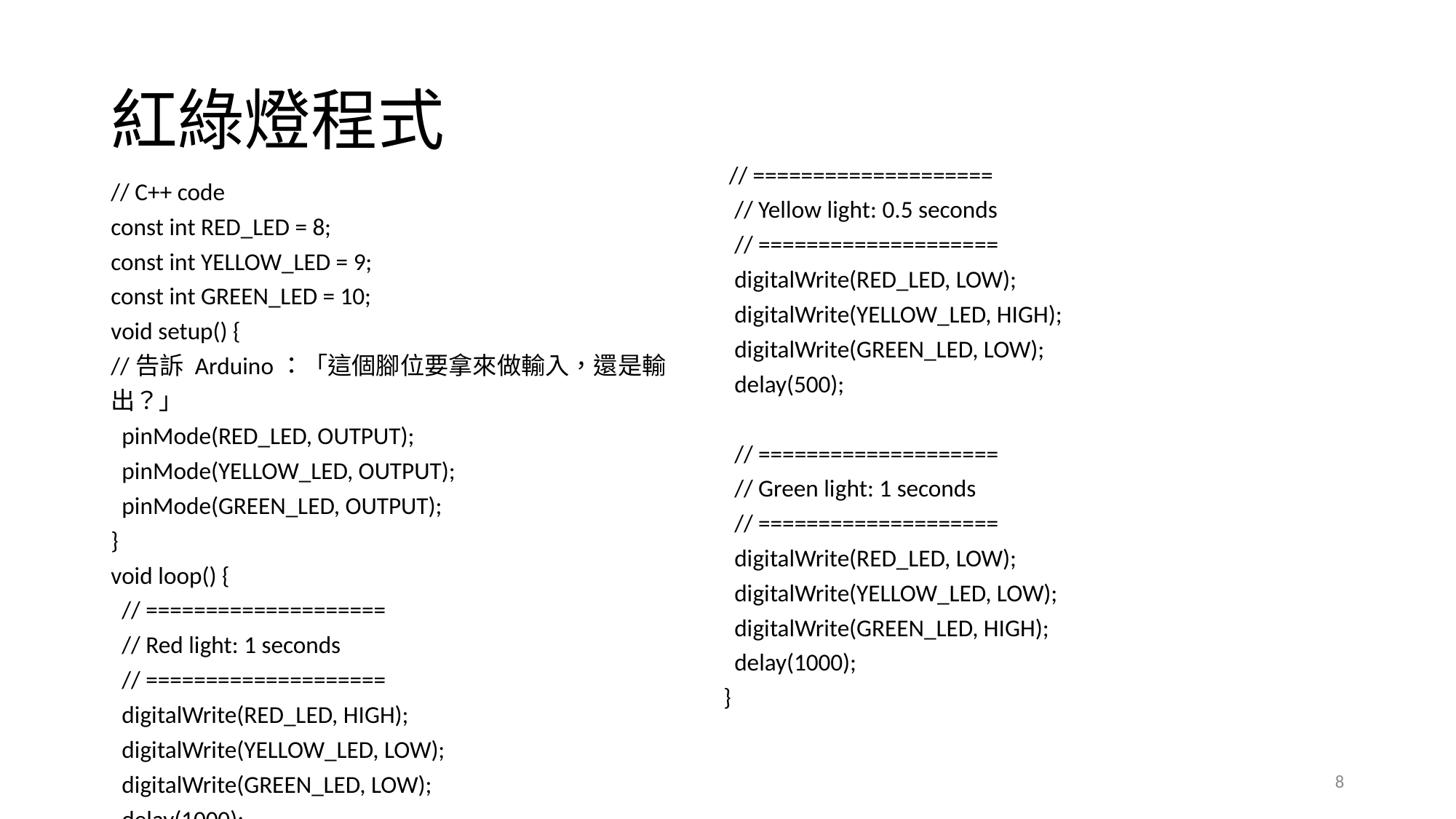

# 紅綠燈程式
 // ====================
  // Yellow light: 0.5 seconds
  // ====================
  digitalWrite(RED_LED, LOW);
  digitalWrite(YELLOW_LED, HIGH);
  digitalWrite(GREEN_LED, LOW);
  delay(500);

  // ====================
  // Green light: 1 seconds
  // ====================
  digitalWrite(RED_LED, LOW);
  digitalWrite(YELLOW_LED, LOW);
  digitalWrite(GREEN_LED, HIGH);
  delay(1000);
}
// C++ code
const int RED_LED = 8;
const int YELLOW_LED = 9;
const int GREEN_LED = 10;
void setup() {
//告訴 Arduino：「這個腳位要拿來做輸入，還是輸出？」
  pinMode(RED_LED, OUTPUT);
  pinMode(YELLOW_LED, OUTPUT);
  pinMode(GREEN_LED, OUTPUT);
}
void loop() {
  // ====================
  // Red light: 1 seconds
  // ====================
  digitalWrite(RED_LED, HIGH);
  digitalWrite(YELLOW_LED, LOW);
  digitalWrite(GREEN_LED, LOW);
  delay(1000);
8